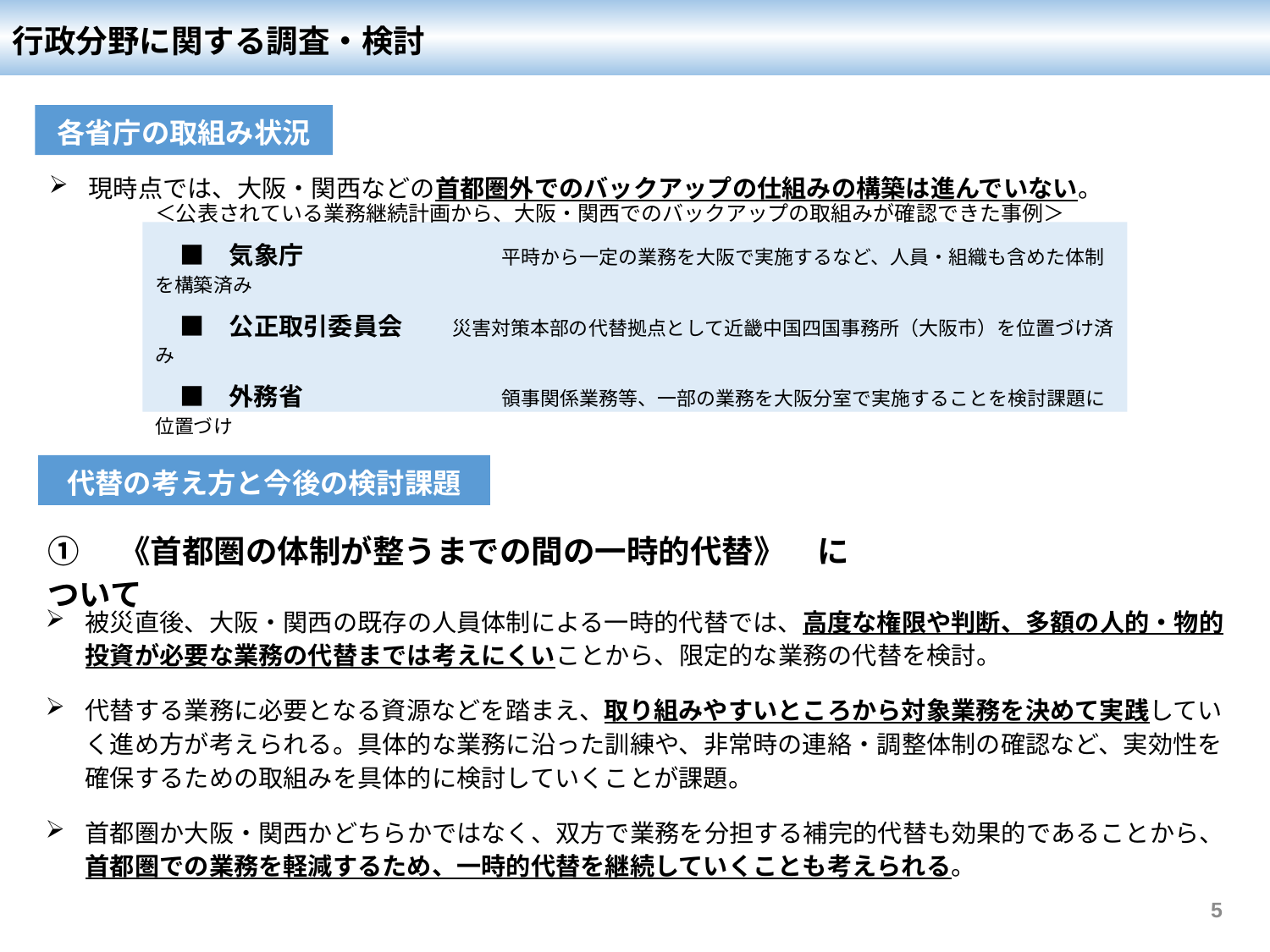

行政分野に関する調査・検討
各省庁の取組み状況
現時点では、大阪・関西などの首都圏外でのバックアップの仕組みの構築は進んでいない。
＜公表されている業務継続計画から、大阪・関西でのバックアップの取組みが確認できた事例＞
　■　気象庁　　　　　　　　平時から一定の業務を大阪で実施するなど、人員・組織も含めた体制を構築済み
　■　公正取引委員会　　災害対策本部の代替拠点として近畿中国四国事務所（大阪市）を位置づけ済み
　■　外務省　　　　　　　　領事関係業務等、一部の業務を大阪分室で実施することを検討課題に位置づけ
代替の考え方と今後の検討課題
①　《首都圏の体制が整うまでの間の一時的代替》　について
被災直後、大阪・関西の既存の人員体制による一時的代替では、高度な権限や判断、多額の人的・物的投資が必要な業務の代替までは考えにくいことから、限定的な業務の代替を検討。
代替する業務に必要となる資源などを踏まえ、取り組みやすいところから対象業務を決めて実践していく進め方が考えられる。具体的な業務に沿った訓練や、非常時の連絡・調整体制の確認など、実効性を確保するための取組みを具体的に検討していくことが課題。
首都圏か大阪・関西かどちらかではなく、双方で業務を分担する補完的代替も効果的であることから、首都圏での業務を軽減するため、一時的代替を継続していくことも考えられる。
5